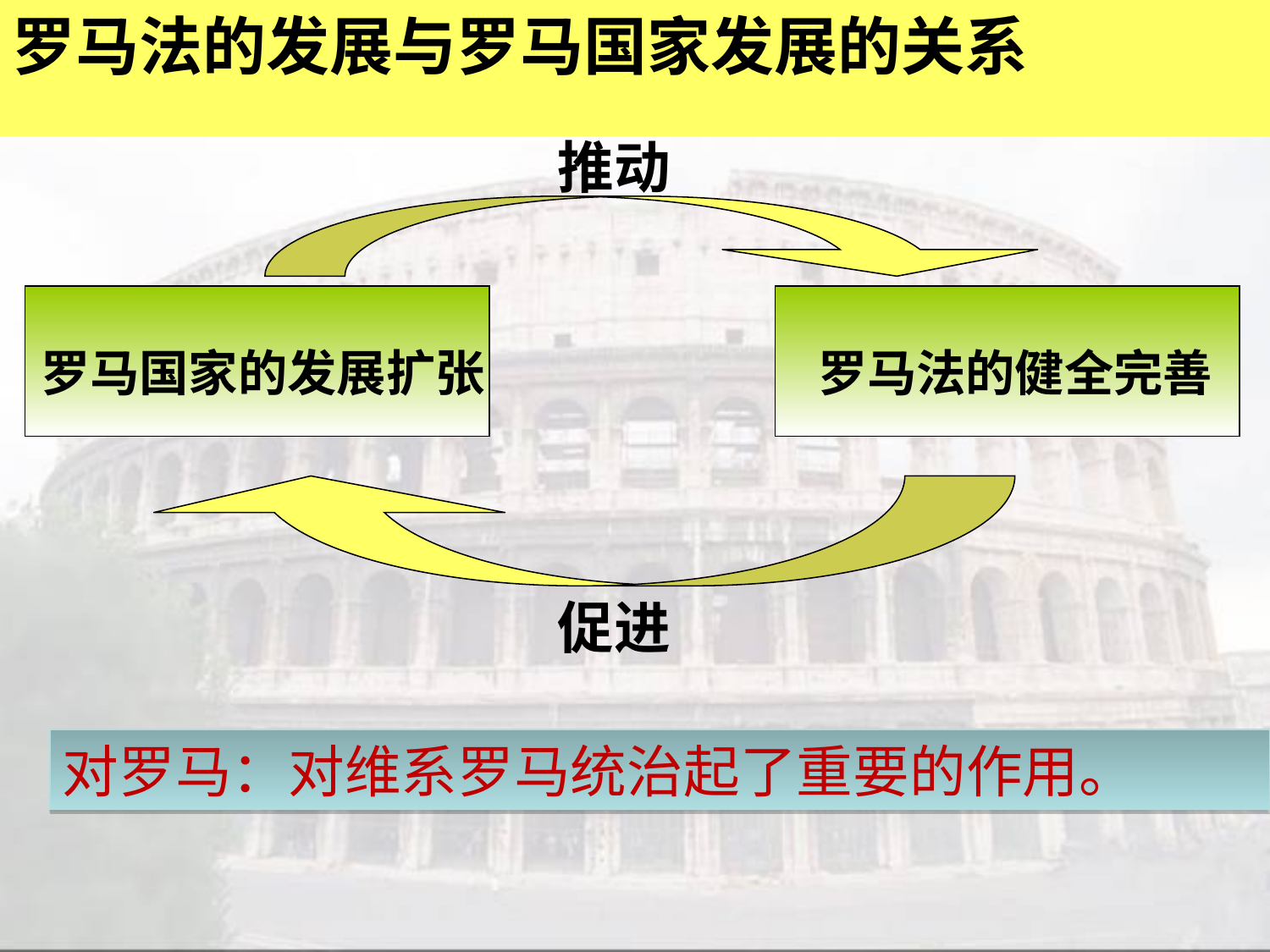

# 罗马法的发展与罗马国家发展的关系
推动

 罗马国家的发展扩张
罗马法的健全完善

促进
对罗马：对维系罗马统治起了重要的作用。